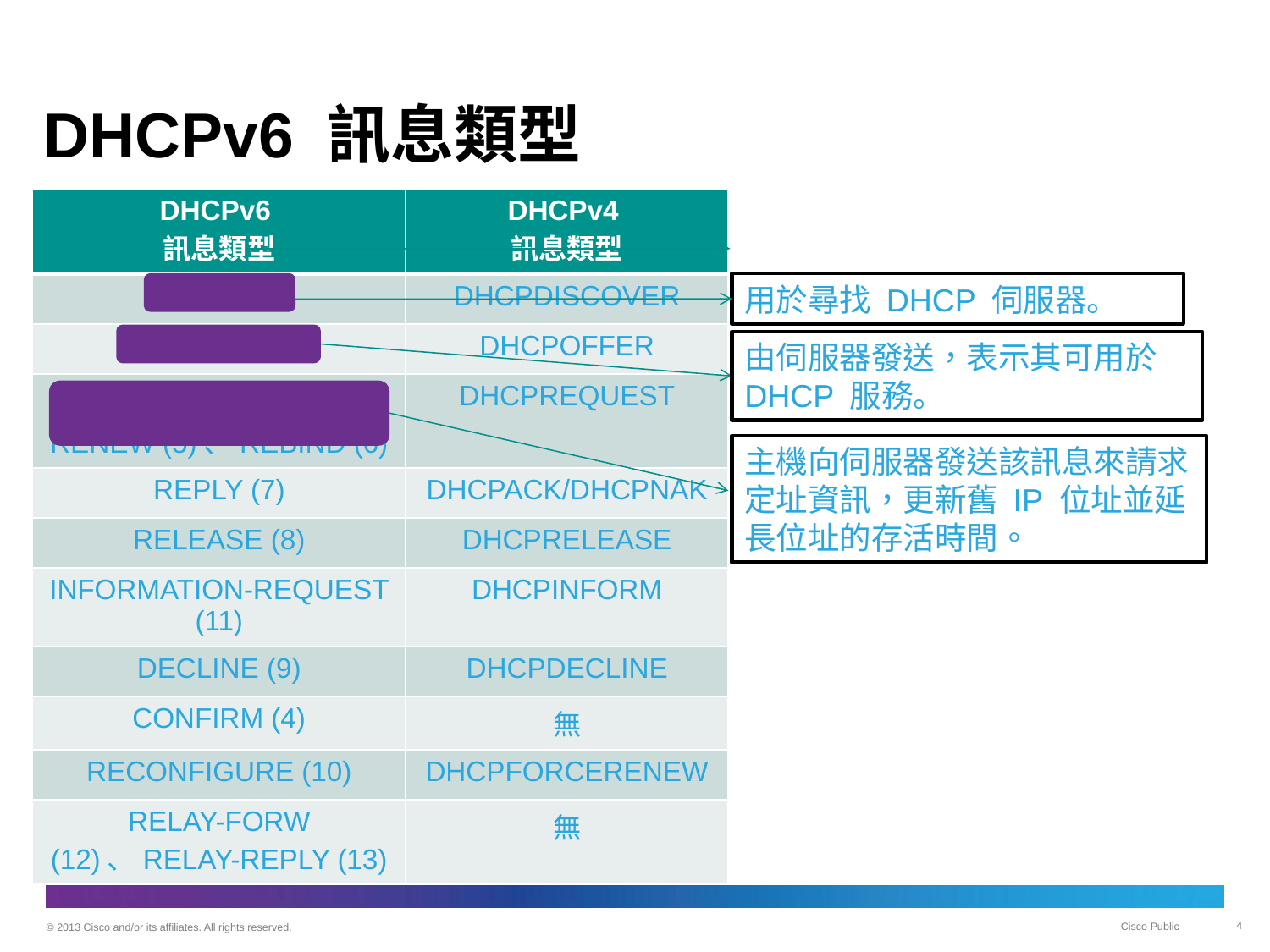

# DHCPv6 訊息類型

| DHCPv6 訊息類型 | DHCPv4 訊息類型 |
| --- | --- |
| SOLICIT(1) | DHCPDISCOVER |
| ADVERTISE(2) | DHCPOFFER |
| REQUEST (3)、 RENEW (5)、REBIND (6) | DHCPREQUEST |
| REPLY (7) | DHCPACK/DHCPNAK |
| RELEASE (8) | DHCPRELEASE |
| INFORMATION-REQUEST (11) | DHCPINFORM |
| DECLINE (9) | DHCPDECLINE |
| CONFIRM (4) | 無 |
| RECONFIGURE (10) | DHCPFORCERENEW |
| RELAY-FORW (12)、RELAY-REPLY (13) | 無 |

用於尋找 DHCP 伺服器。

由伺服器發送，表示其可用於 DHCP 服務。

主機向伺服器發送該訊息來請求定址資訊，更新舊 IP 位址並延長位址的存活時間。